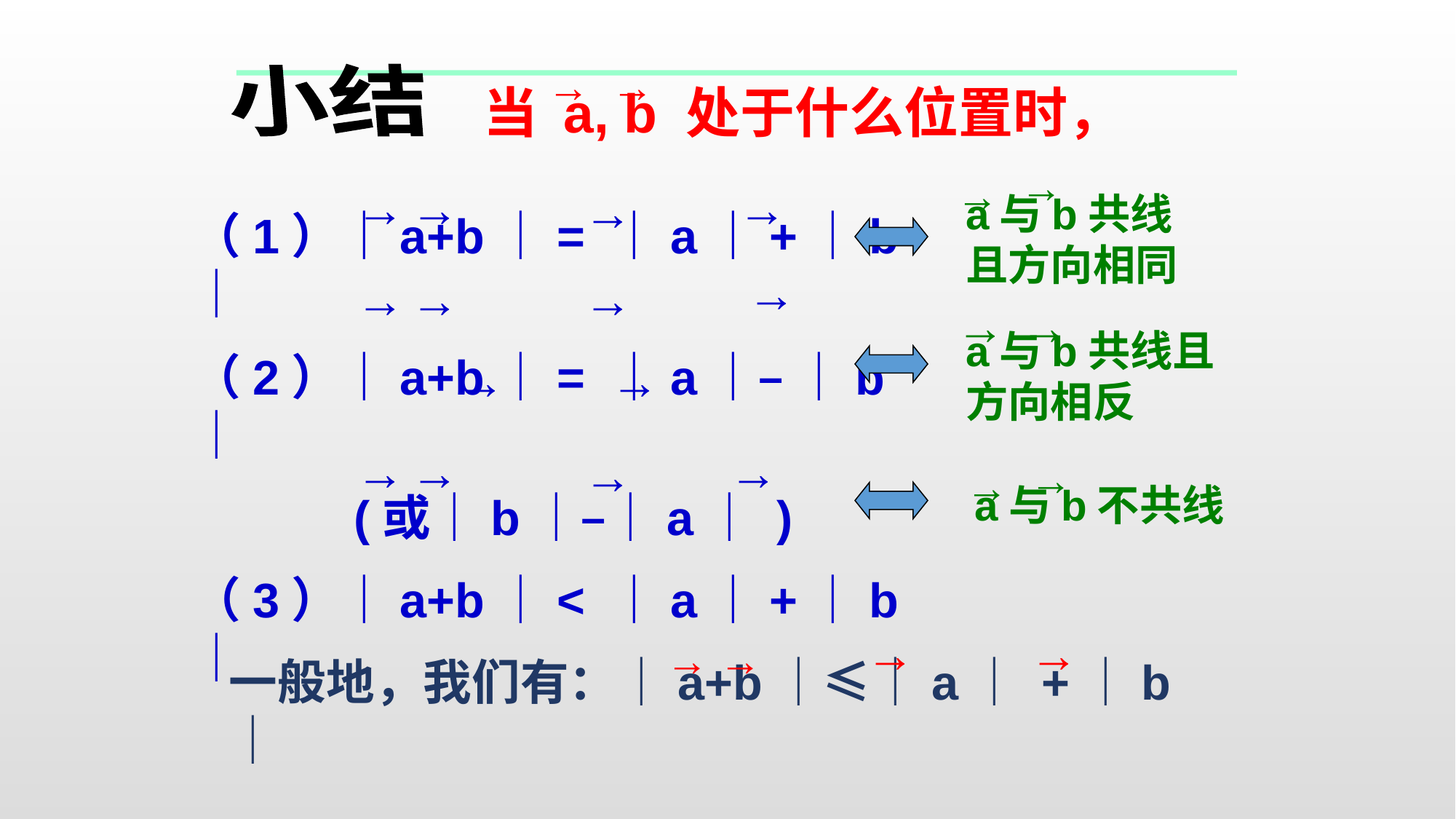

→
→
小结

当 a, b 处于什么位置时，
→
→
→
→
→
→
a与b共线且方向相同
（1）｜a+b｜= ｜a｜+｜b｜
（2）｜a+b｜= ｜a｜– ｜b｜
            (或｜b｜–｜a｜ )
（3）｜a+b｜< ｜a｜+｜b｜

→
→
→
→
→
→
a与b共线且方向相反
→
→

→
→
→
→
→
→
a与b不共线

→
→
→
→
一般地，我们有：｜a+b｜≤｜a｜ +｜b｜